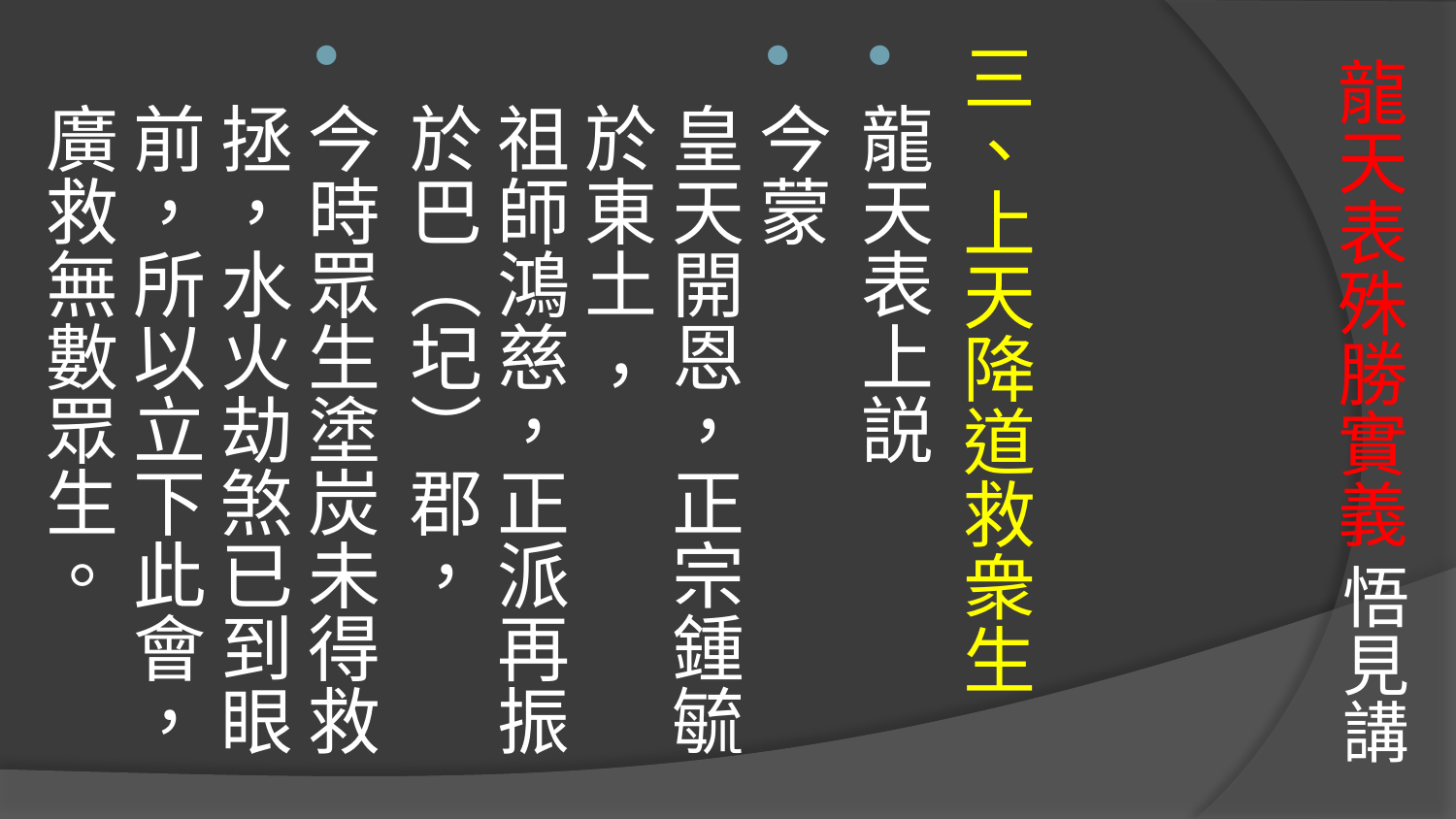

三、上天降道救衆生
龍天表上説
今蒙
皇天開恩，正宗鍾毓於東土 ，
祖師鴻慈，正派再振於巴（圮）郡，
今時眾生塗炭未得救拯，水火劫煞已到眼前，所以立下此會，廣救無數眾生。
# 龍天表殊勝實義 悟見講